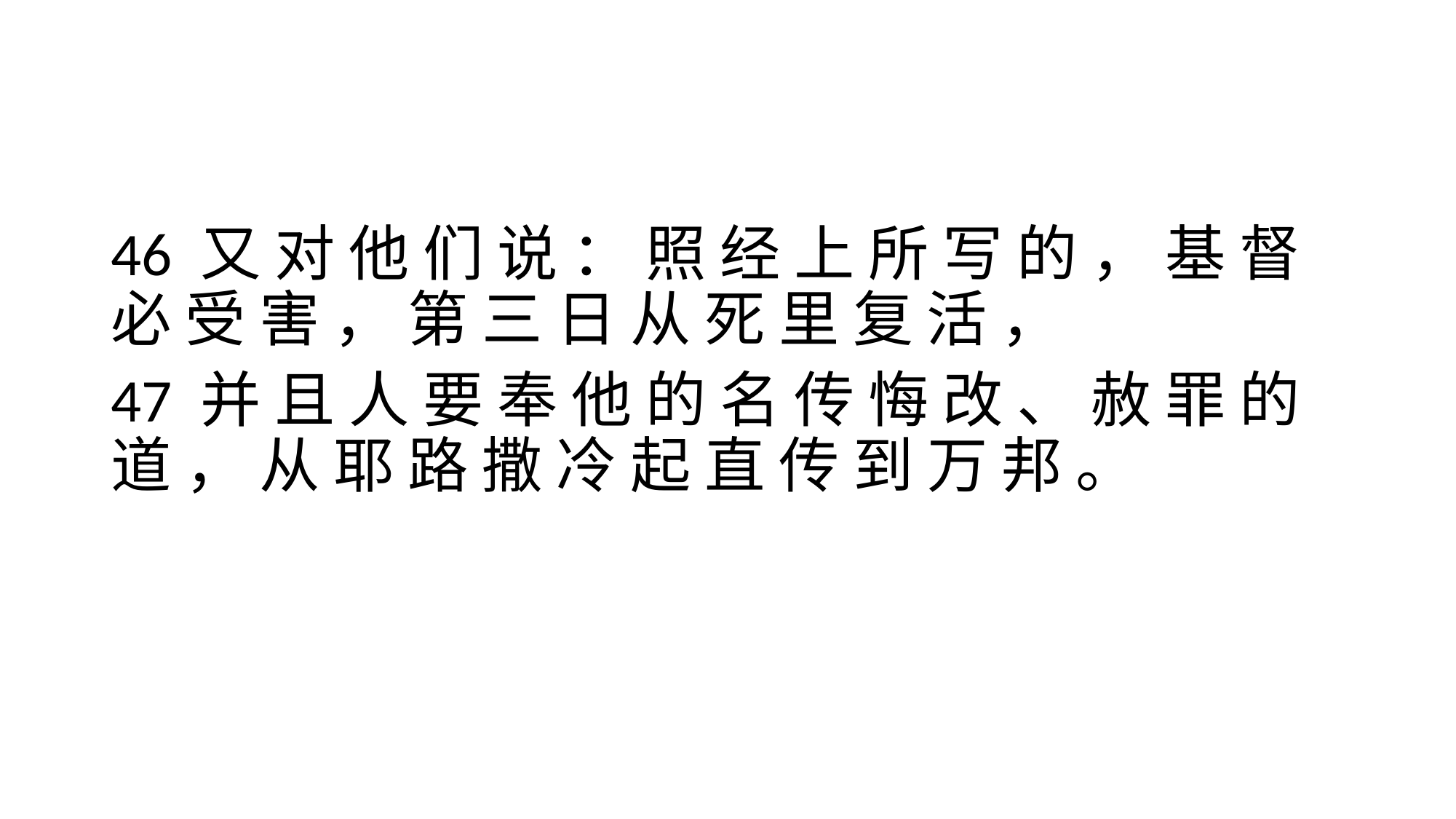

#
46 又 对 他 们 说 ： 照 经 上 所 写 的 ， 基 督 必 受 害 ， 第 三 日 从 死 里 复 活 ，
47 并 且 人 要 奉 他 的 名 传 悔 改 、 赦 罪 的 道 ， 从 耶 路 撒 冷 起 直 传 到 万 邦 。